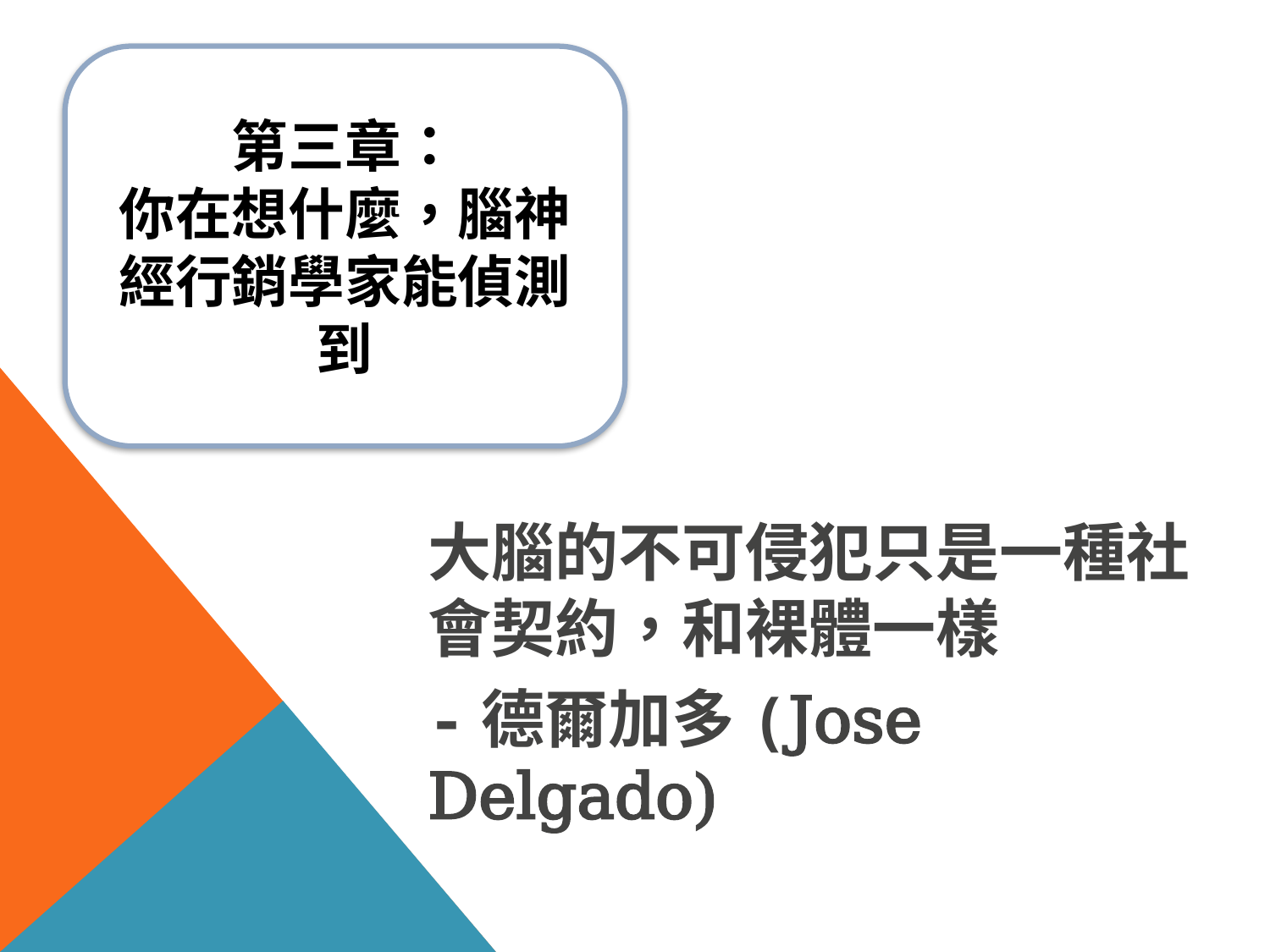

第三章：
你在想什麼，腦神經行銷學家能偵測到
大腦的不可侵犯只是一種社會契約，和裸體一樣
-德爾加多(Jose Delgado)